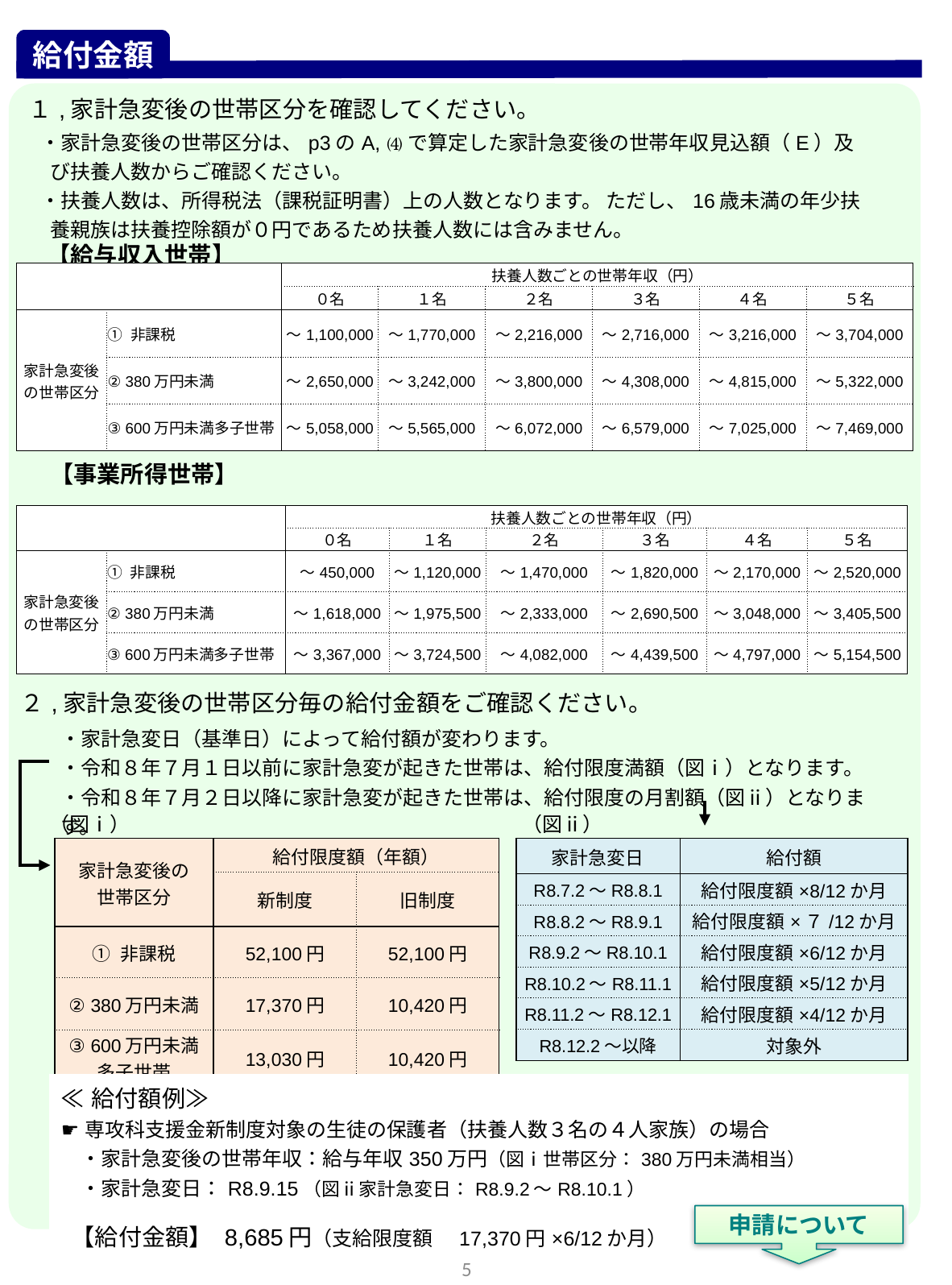

給付金額

| １,家計急変後の世帯区分を確認してください。 |
| --- |
| ・家計急変後の世帯区分は、p3のA, ⑷で算定した家計急変後の世帯年収見込額（E）及び扶養人数からご確認ください。 ・扶養人数は、所得税法（課税証明書）上の人数となります。 ただし、16歳未満の年少扶養親族は扶養控除額が０円であるため扶養人数には含みません。 |
| --- |
| 【給与収入世帯】 |
| --- |
|  |  | 扶養人数ごとの世帯年収（円） |  |  |  |  |  |
| --- | --- | --- | --- | --- | --- | --- | --- |
|  |  | ０名 | １名 | ２名 | ３名 | ４名 | ５名 |
| 家計急変後の世帯区分 | ① 非課税 | ～1,100,000 | ～1,770,000 | ～2,216,000 | ～2,716,000 | ～3,216,000 | ～3,704,000 |
|  | ② 380万円未満 | ～2,650,000 | ～3,242,000 | ～3,800,000 | ～4,308,000 | ～4,815,000 | ～5,322,000 |
|  | ③ 600万円未満多子世帯 | ～5,058,000 | ～5,565,000 | ～6,072,000 | ～6,579,000 | ～7,025,000 | ～7,469,000 |
| 【事業所得世帯】 |
| --- |
|  |  | 扶養人数ごとの世帯年収（円） |  |  |  |  |  |
| --- | --- | --- | --- | --- | --- | --- | --- |
|  |  | ０名 | １名 | ２名 | ３名 | ４名 | ５名 |
| 家計急変後の世帯区分 | ① 非課税 | ～450,000 | ～1,120,000 | ～1,470,000 | ～1,820,000 | ～2,170,000 | ～2,520,000 |
|  | ② 380万円未満 | ～1,618,000 | ～1,975,500 | ～2,333,000 | ～2,690,500 | ～3,048,000 | ～3,405,500 |
|  | ③ 600万円未満多子世帯 | ～3,367,000 | ～3,724,500 | ～4,082,000 | ～4,439,500 | ～4,797,000 | ～5,154,500 |
| ２,家計急変後の世帯区分毎の給付金額をご確認ください。 |
| --- |
| ・家計急変日（基準日）によって給付額が変わります。 ・令和８年７月１日以前に家計急変が起きた世帯は、給付限度満額（図ⅰ）となります。 ・令和８年７月２日以降に家計急変が起きた世帯は、給付限度の月割額（図ⅱ）となります。 |
| --- |
（図ⅰ）
（図ⅱ）
| 家計急変後の 世帯区分 | 給付限度額（年額） |  |
| --- | --- | --- |
|  | 新制度 | 旧制度 |
| ① 非課税 | 52,100円 | 52,100円 |
| ② 380万円未満 | 17,370円 | 10,420円 |
| ③ 600万円未満 多子世帯 | 13,030円 | 10,420円 |
| 家計急変日 | 給付額 |
| --- | --- |
| R8.7.2～R8.8.1 | 給付限度額×8/12か月 |
| R8.8.2～R8.9.1 | 給付限度額×７/12か月 |
| R8.9.2～R8.10.1 | 給付限度額×6/12か月 |
| R8.10.2～R8.11.1 | 給付限度額×5/12か月 |
| R8.11.2～R8.12.1 | 給付限度額×4/12か月 |
| R8.12.2～以降 | 対象外 |
| ≪給付額例≫　 ☛専攻科支援金新制度対象の生徒の保護者（扶養人数３名の４人家族）の場合 　・家計急変後の世帯年収：給与年収350万円（図ⅰ世帯区分：380万円未満相当） 　・家計急変日：R8.9.15（図ⅱ家計急変日：R8.9.2～R8.10.1） 【給付金額】 8,685円（支給限度額　17,370円×6/12か月） |
| --- |
申請について
5